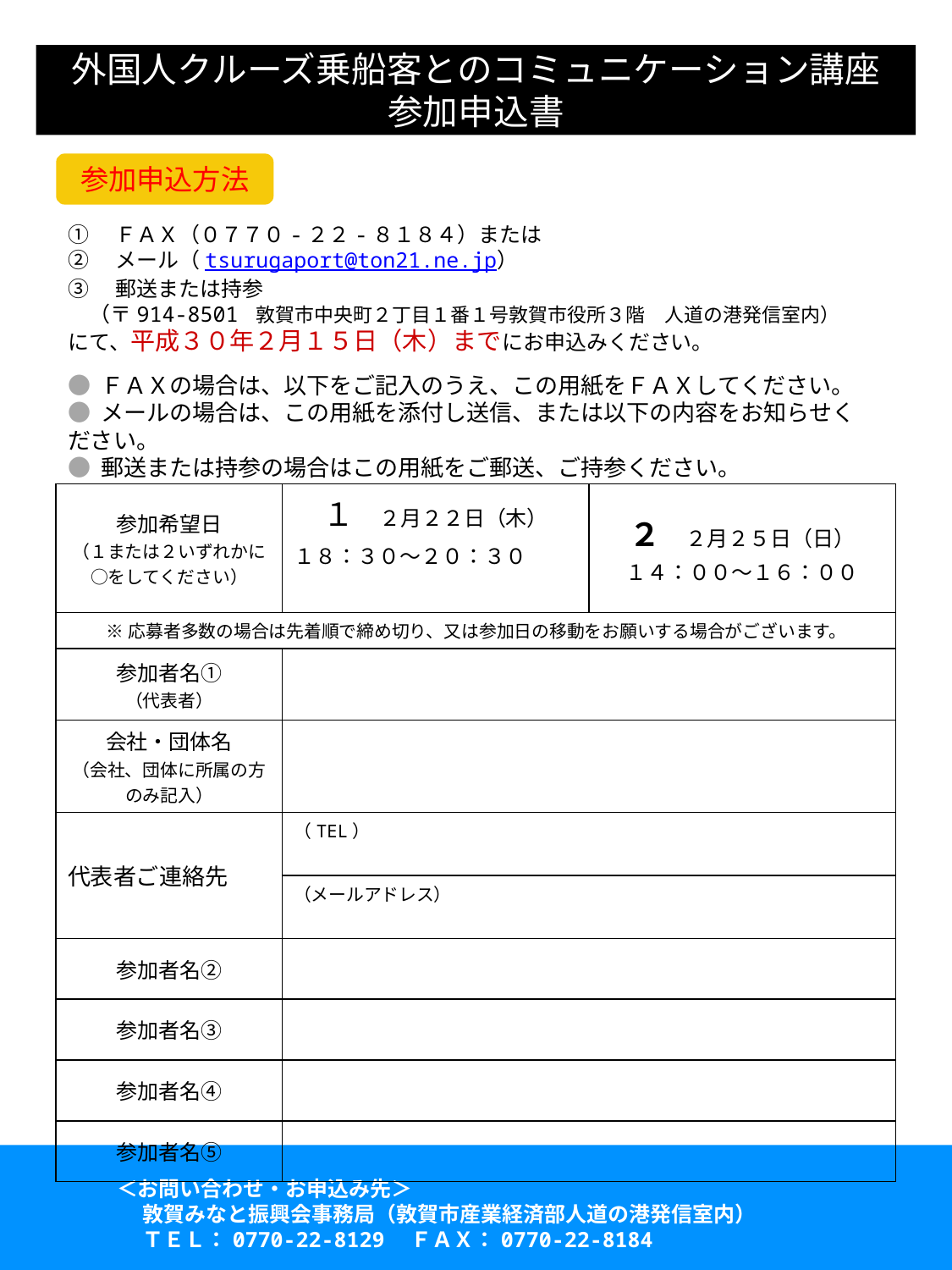

外国人クルーズ乗船客とのコミュニケーション講座
参加申込書
参加申込方法
①　ＦＡＸ（０７７０-２２-８１８４）または
②　メール（tsurugaport@ton21.ne.jp）
③　郵送または持参
　（〒914-8501 敦賀市中央町２丁目１番１号敦賀市役所３階　人道の港発信室内）
にて、平成３０年２月１５日（木）までにお申込みください。
● ＦＡＸの場合は、以下をご記入のうえ、この用紙をＦＡＸしてください。
● メールの場合は、この用紙を添付し送信、または以下の内容をお知らせください。
● 郵送または持参の場合はこの用紙をご郵送、ご持参ください。
| 参加希望日 （１または２いずれかに○をしてください） | １　２月２２日（木） １８：３０～２０：３０ | ２　２月２５日（日） １４：００～１６：００ |
| --- | --- | --- |
| ※応募者多数の場合は先着順で締め切り、又は参加日の移動をお願いする場合がございます。 |  |  |
| 参加者名① （代表者） |  |  |
| 会社・団体名 （会社、団体に所属の方のみ記入） |  |  |
| 代表者ご連絡先 | （TEL） |  |
|  | （メールアドレス） |  |
| 参加者名② |  |  |
| 参加者名③ |  |  |
| 参加者名④ |  |  |
| 参加者名⑤ |  |  |

　　　　　＜お問い合わせ・お申込み先＞
　　　　 　　敦賀みなと振興会事務局（敦賀市産業経済部人道の港発信室内）
　　　　　　 ＴＥＬ：0770-22-8129　ＦＡＸ：0770-22-8184